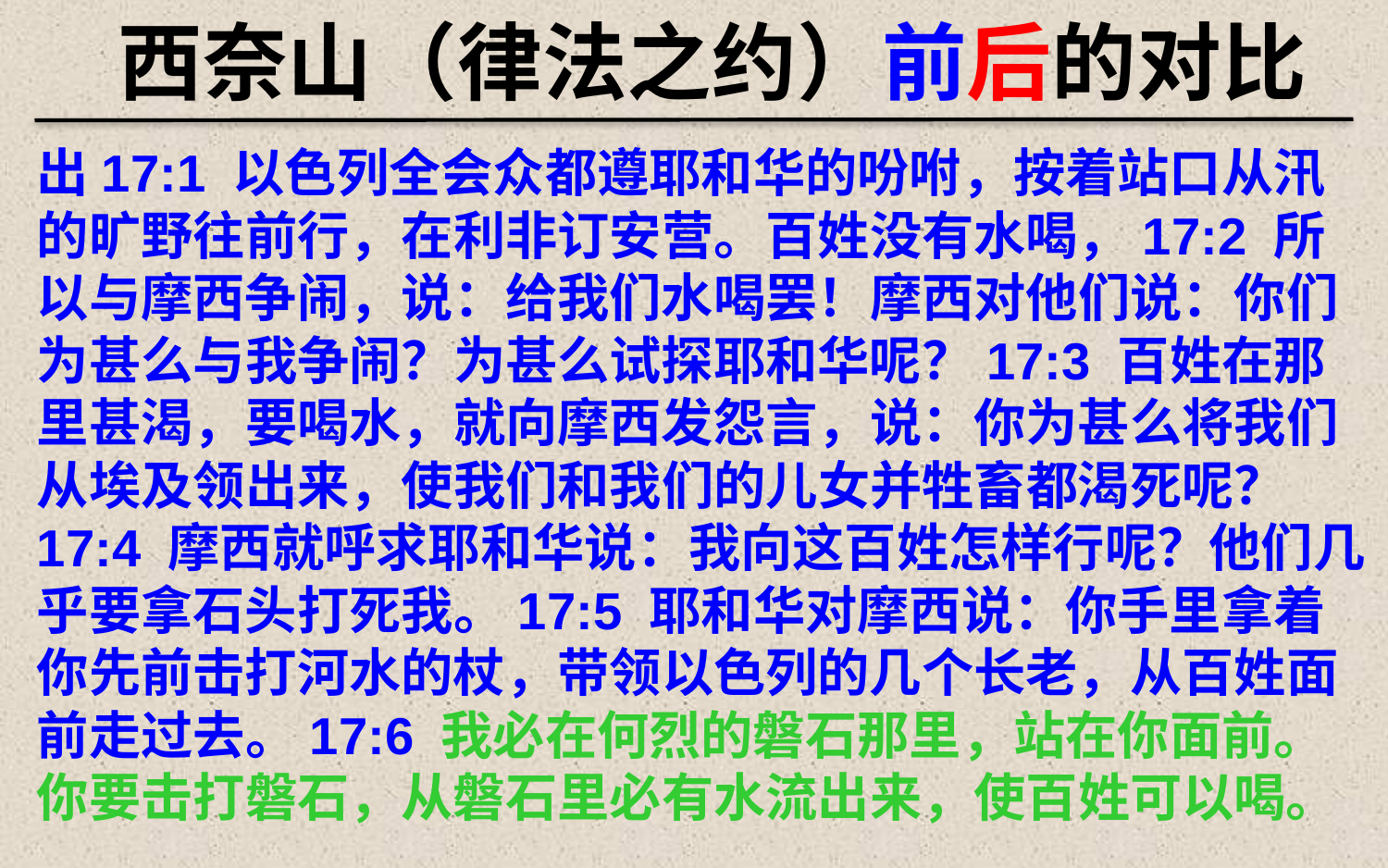

西奈山（律法之约）前后的对比
出17:1 以色列全会众都遵耶和华的吩咐，按着站口从汛的旷野往前行，在利非订安营。百姓没有水喝，17:2 所以与摩西争闹，说：给我们水喝罢！摩西对他们说：你们为甚么与我争闹？为甚么试探耶和华呢？17:3 百姓在那里甚渴，要喝水，就向摩西发怨言，说：你为甚么将我们从埃及领出来，使我们和我们的儿女并牲畜都渴死呢？17:4 摩西就呼求耶和华说：我向这百姓怎样行呢？他们几乎要拿石头打死我。17:5 耶和华对摩西说：你手里拿着你先前击打河水的杖，带领以色列的几个长老，从百姓面前走过去。17:6 我必在何烈的磐石那里，站在你面前。你要击打磐石，从磐石里必有水流出来，使百姓可以喝。